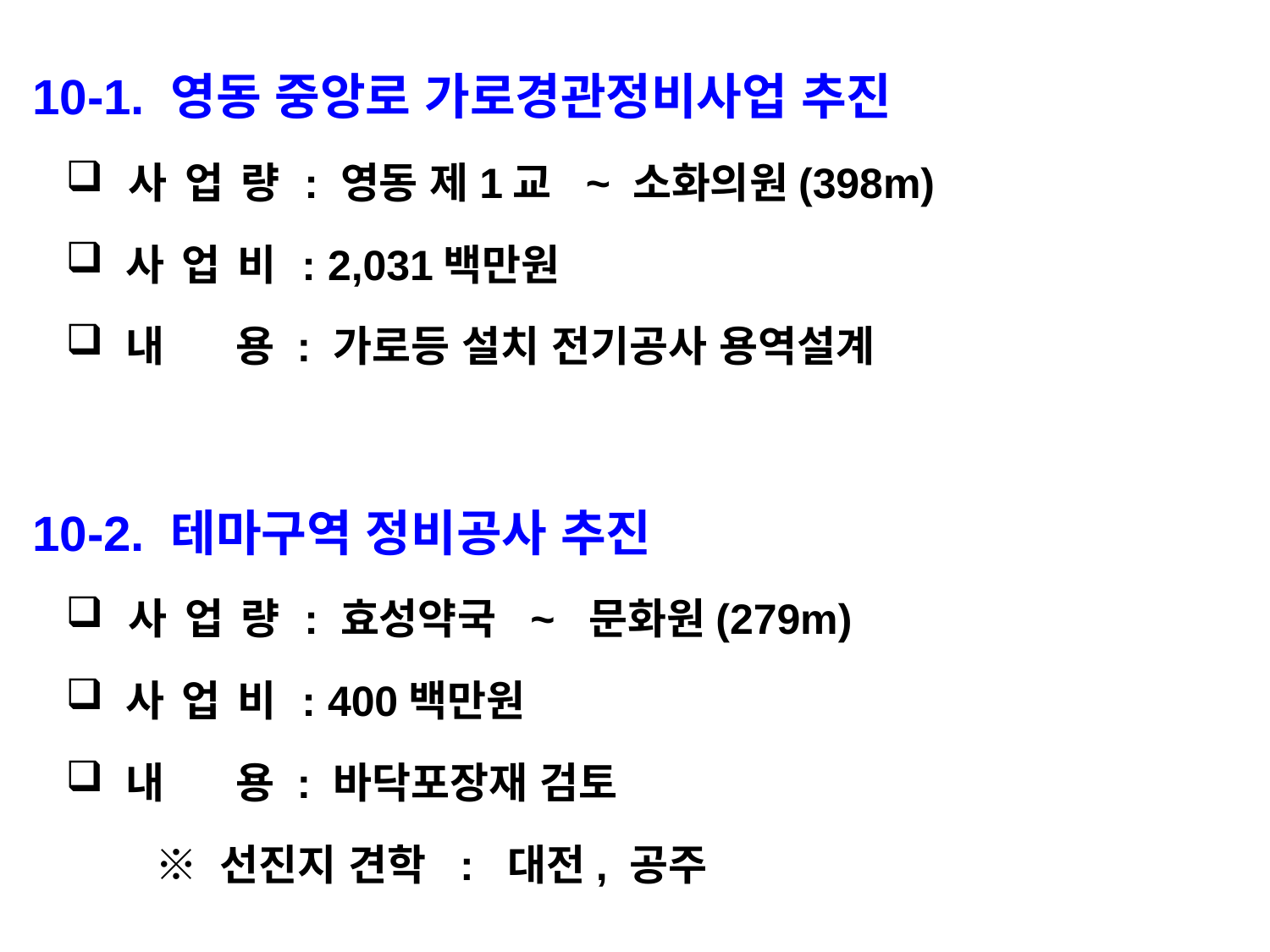

10-1. 영동 중앙로 가로경관정비사업 추진
 사 업 량 : 영동 제1교  ~ 소화의원(398m)
 사 업 비 : 2,031백만원
 내      용 : 가로등 설치 전기공사 용역설계
10-2. 테마구역 정비공사 추진
 사 업 량 : 효성약국  ~  문화원(279m)
 사 업 비 : 400백만원
 내      용 : 바닥포장재 검토
     ※ 선진지 견학  :  대전, 공주